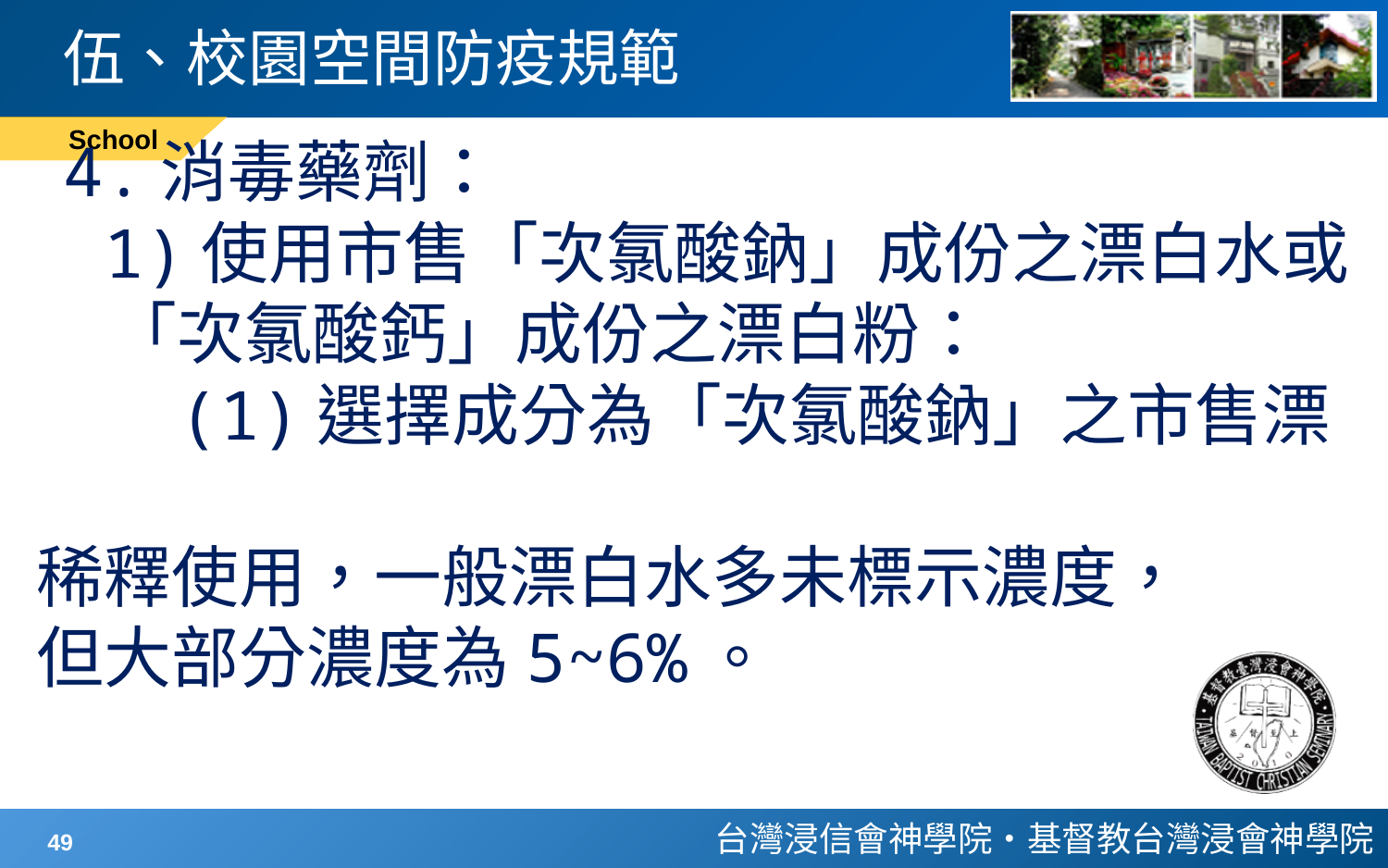

# 伍、校園空間防疫規範
School
4.消毒藥劑：
 1)使用市售「次氯酸鈉」成份之漂白水或
  「次氯酸鈣」成份之漂白粉：
        (1)選擇成分為「次氯酸鈉」之市售漂白水
           稀釋使用，一般漂白水多未標示濃度，
           但大部分濃度為5~6%。